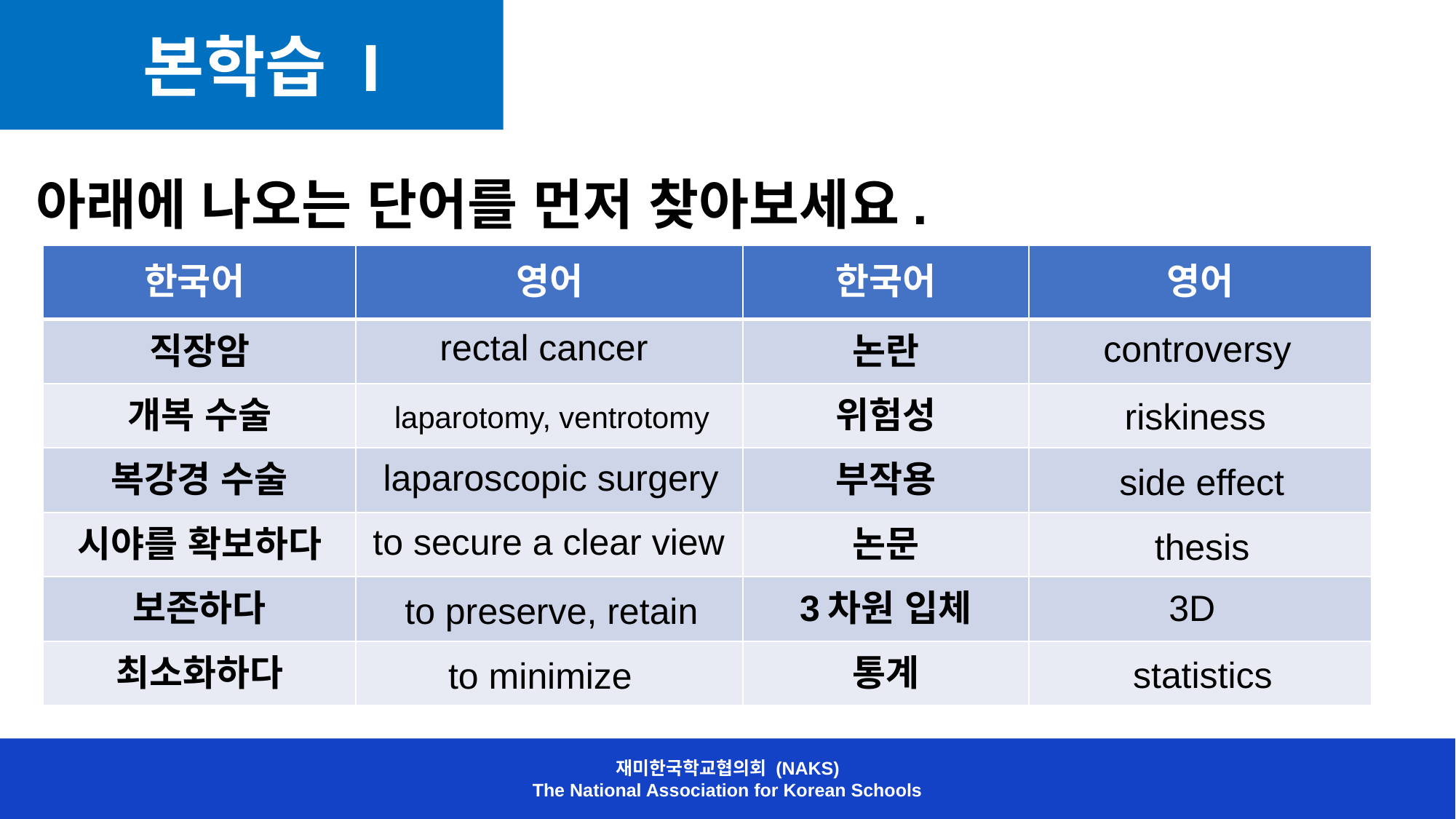

본학습 I
아래에 나오는 단어를 먼저 찾아보세요.
| 한국어 | 영어 | 한국어 | 영어 |
| --- | --- | --- | --- |
| 직장암 |  | 논란 |  |
| 개복 수술 |  | 위험성 |  |
| 복강경 수술 |  | 부작용 |  |
| 시야를 확보하다 |  | 논문 |  |
| 보존하다 |  | 3차원 입체 |  |
| 최소화하다 |  | 통계 |  |
rectal cancer
controversy
riskiness
laparotomy, ventrotomy
laparoscopic surgery
side effect
to secure a clear view
thesis
3D
to preserve, retain
statistics
to minimize
재미한국학교협의회 (NAKS)
The National Association for Korean Schools